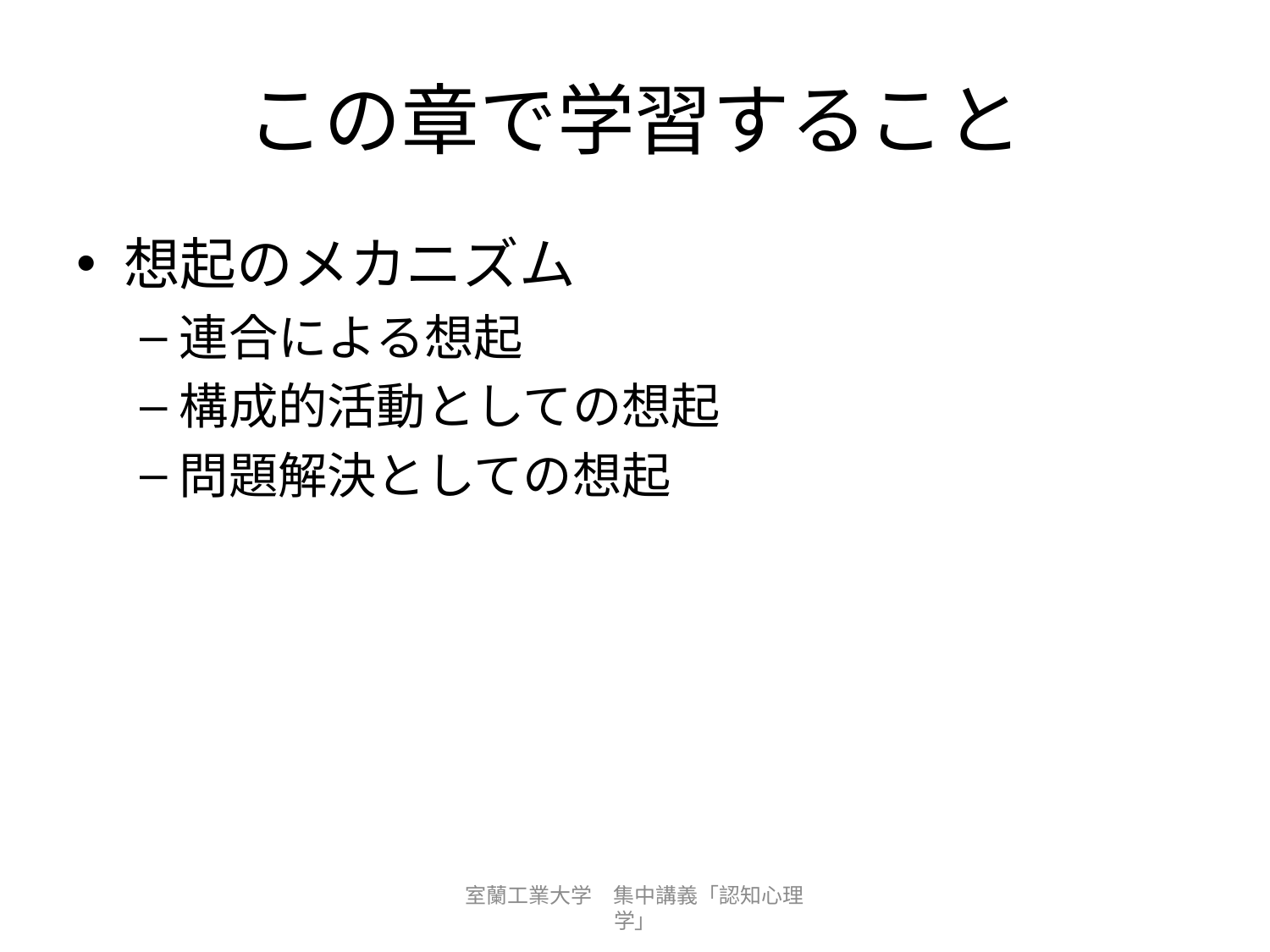

# この章で学習すること
想起のメカニズム
連合による想起
構成的活動としての想起
問題解決としての想起
室蘭工業大学　集中講義「認知心理学」